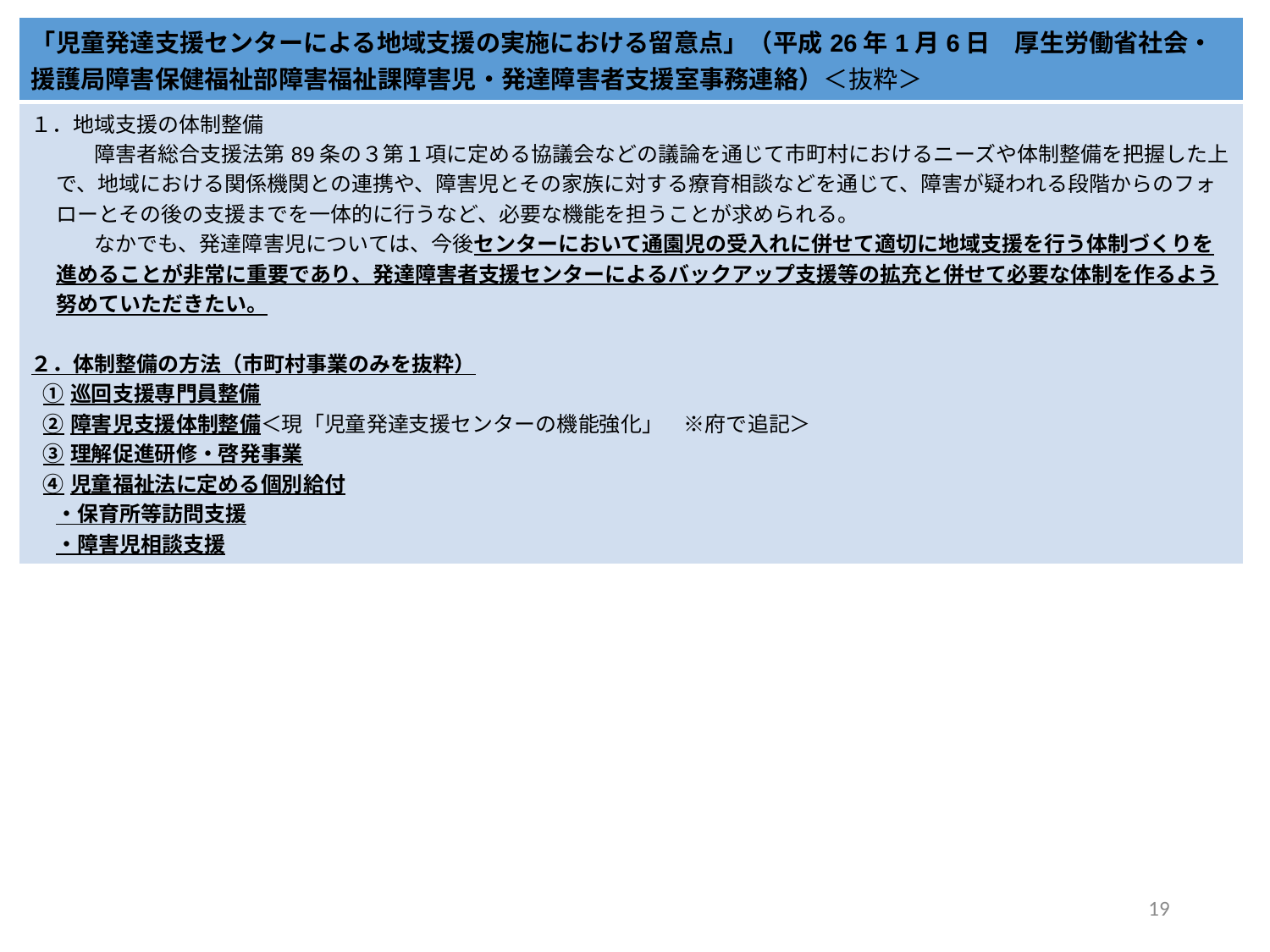

| 「児童発達支援センターによる地域支援の実施における留意点」（平成26年1月6日　厚生労働省社会・援護局障害保健福祉部障害福祉課障害児・発達障害者支援室事務連絡）＜抜粋＞ |
| --- |
| １．地域支援の体制整備 　　　障害者総合支援法第89条の３第１項に定める協議会などの議論を通じて市町村におけるニーズや体制整備を把握した上で、地域における関係機関との連携や、障害児とその家族に対する療育相談などを通じて、障害が疑われる段階からのフォローとその後の支援までを一体的に行うなど、必要な機能を担うことが求められる。 　　　なかでも、発達障害児については、今後センターにおいて通園児の受入れに併せて適切に地域支援を行う体制づくりを進めることが非常に重要であり、発達障害者支援センターによるバックアップ支援等の拡充と併せて必要な体制を作るよう努めていただきたい。 ２．体制整備の方法（市町村事業のみを抜粋） ①巡回支援専門員整備 ②障害児支援体制整備＜現「児童発達支援センターの機能強化」　※府で追記＞ ③理解促進研修・啓発事業 ④児童福祉法に定める個別給付 ・保育所等訪問支援 ・障害児相談支援 |
19